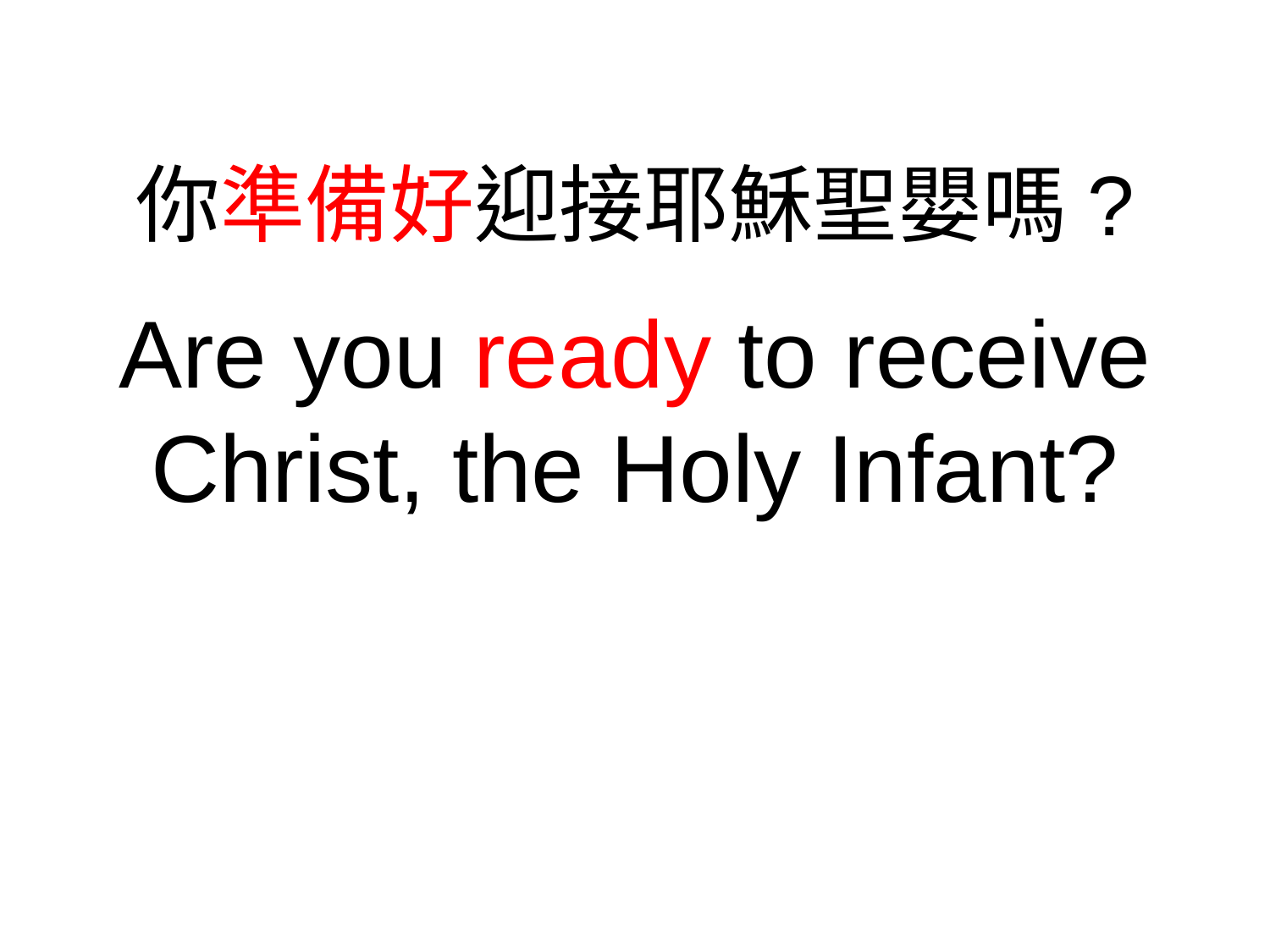

你準備好迎接耶穌聖嬰嗎?
Are you ready to receive Christ, the Holy Infant?